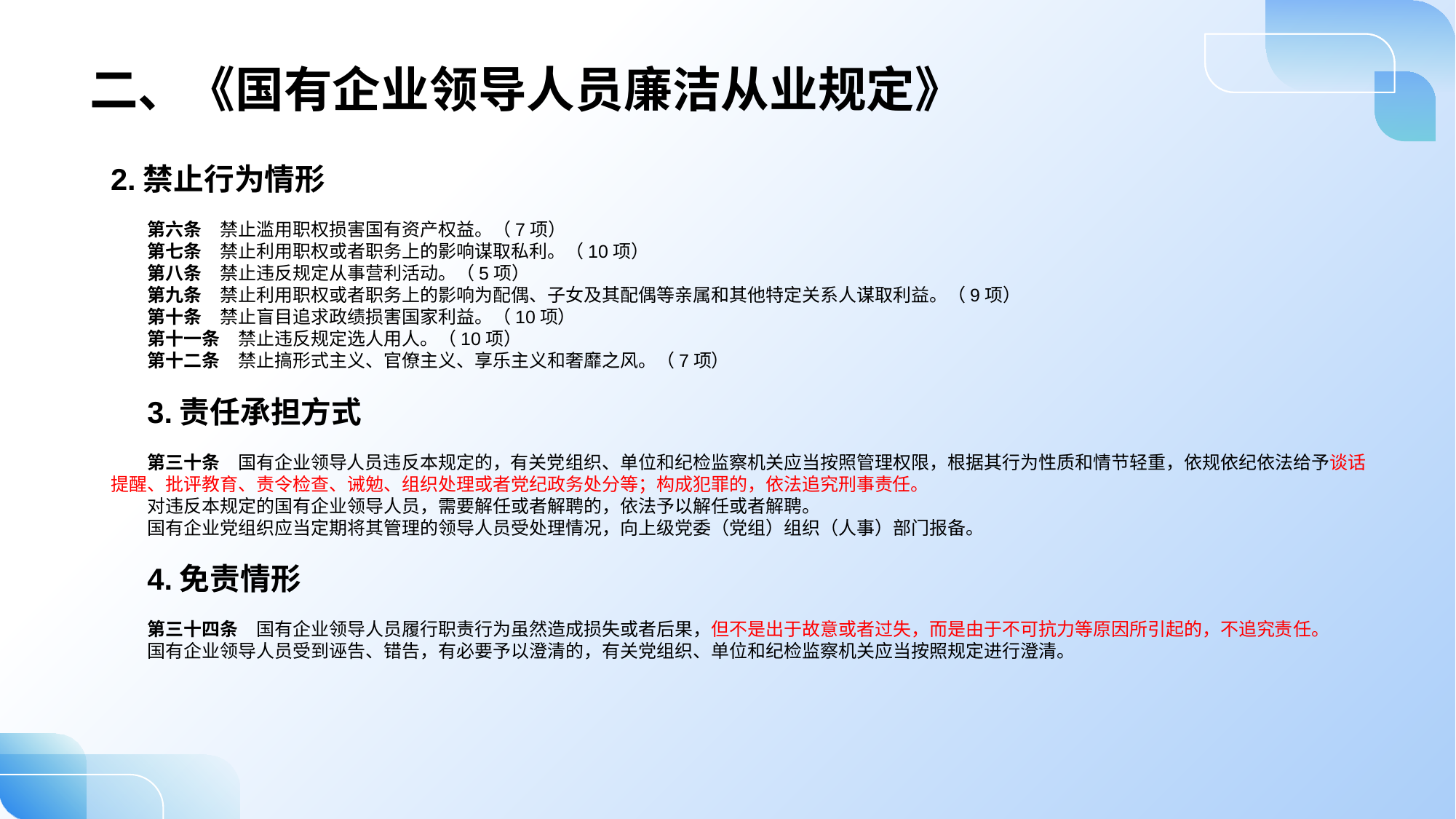

二、《国有企业领导人员廉洁从业规定》
2.禁止行为情形

第六条　禁止滥用职权损害国有资产权益。（7项）
第七条　禁止利用职权或者职务上的影响谋取私利。（10项）
第八条　禁止违反规定从事营利活动。（5项）
第九条　禁止利用职权或者职务上的影响为配偶、子女及其配偶等亲属和其他特定关系人谋取利益。（9项）
第十条　禁止盲目追求政绩损害国家利益。（10项）
第十一条　禁止违反规定选人用人。（10项）
第十二条　禁止搞形式主义、官僚主义、享乐主义和奢靡之风。（7项）

3.责任承担方式

第三十条　国有企业领导人员违反本规定的，有关党组织、单位和纪检监察机关应当按照管理权限，根据其行为性质和情节轻重，依规依纪依法给予谈话提醒、批评教育、责令检查、诫勉、组织处理或者党纪政务处分等；构成犯罪的，依法追究刑事责任。
对违反本规定的国有企业领导人员，需要解任或者解聘的，依法予以解任或者解聘。
国有企业党组织应当定期将其管理的领导人员受处理情况，向上级党委（党组）组织（人事）部门报备。

4.免责情形

第三十四条　国有企业领导人员履行职责行为虽然造成损失或者后果，但不是出于故意或者过失，而是由于不可抗力等原因所引起的，不追究责任。
国有企业领导人员受到诬告、错告，有必要予以澄清的，有关党组织、单位和纪检监察机关应当按照规定进行澄清。